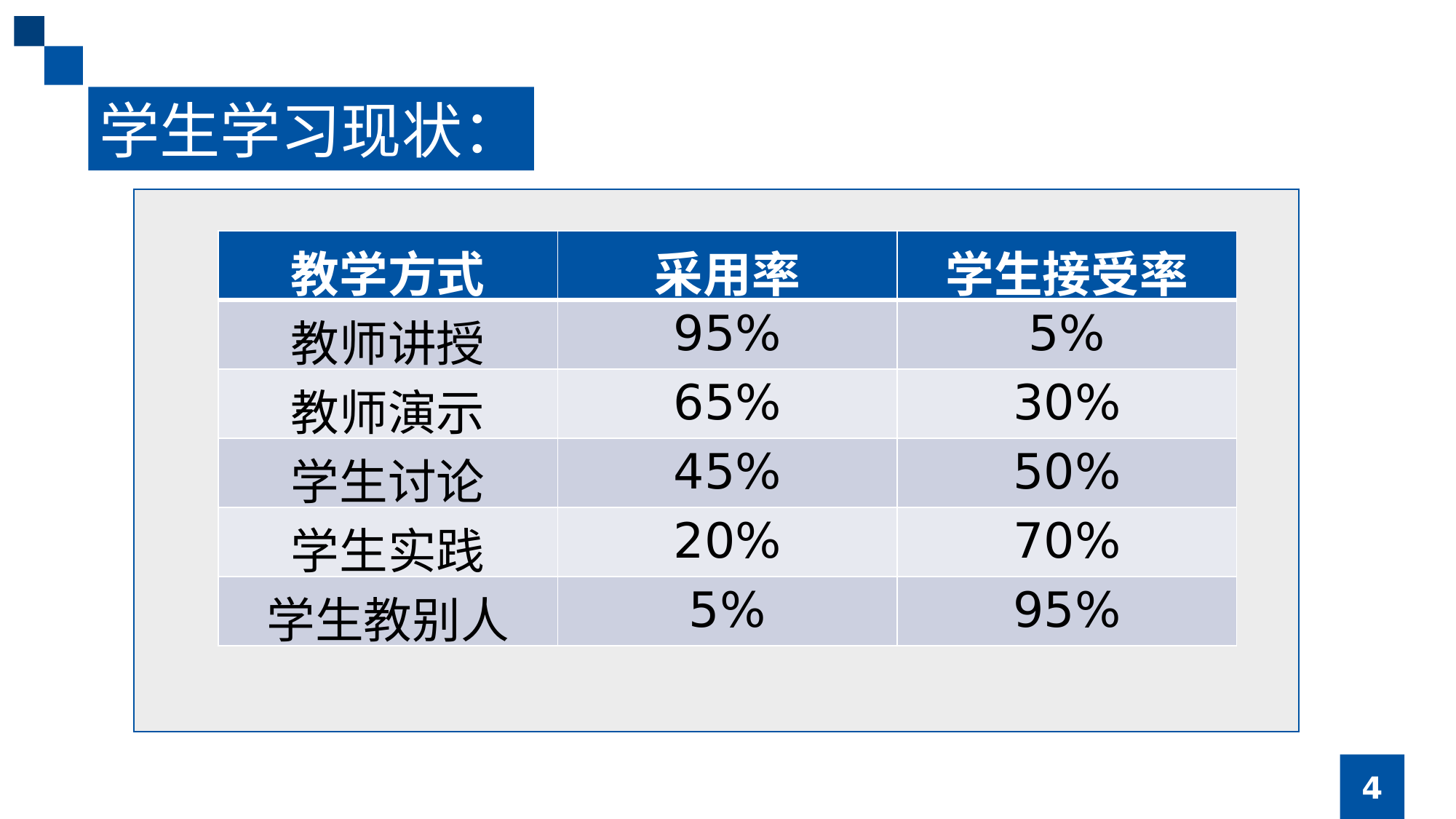

学生学习现状：

（一）基本项目
| 教学方式 | 采用率 | 学生接受率 |
| --- | --- | --- |
| 教师讲授 | 95% | 5% |
| 教师演示 | 65% | 30% |
| 学生讨论 | 45% | 50% |
| 学生实践 | 20% | 70% |
| 学生教别人 | 5% | 95% |
4